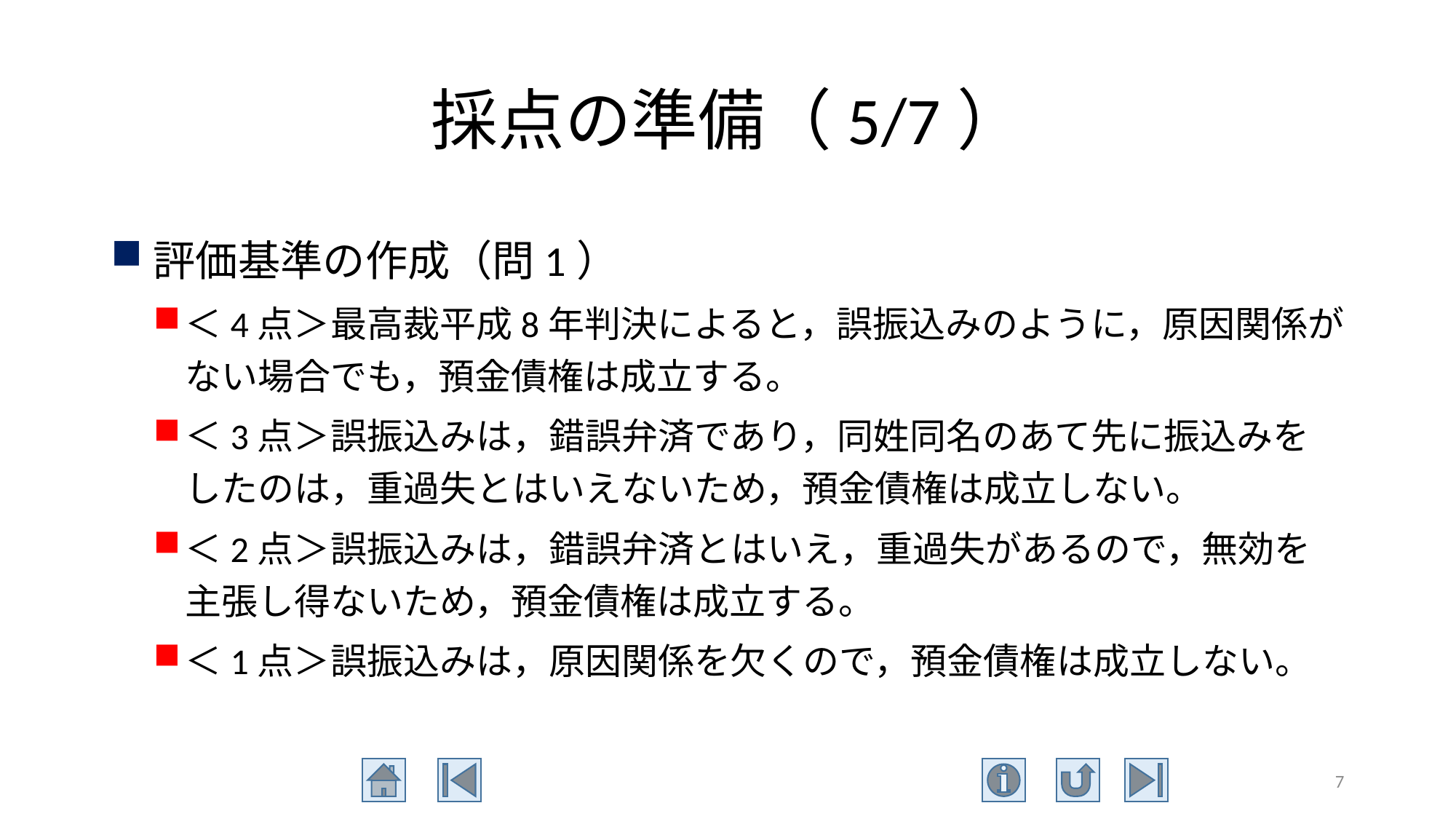

# 採点の準備（5/7）
評価基準の作成（問1）
＜4点＞最高裁平成8年判決によると，誤振込みのように，原因関係がない場合でも，預金債権は成立する。
＜3点＞誤振込みは，錯誤弁済であり，同姓同名のあて先に振込みをしたのは，重過失とはいえないため，預金債権は成立しない。
＜2点＞誤振込みは，錯誤弁済とはいえ，重過失があるので，無効を主張し得ないため，預金債権は成立する。
＜1点＞誤振込みは，原因関係を欠くので，預金債権は成立しない。
7